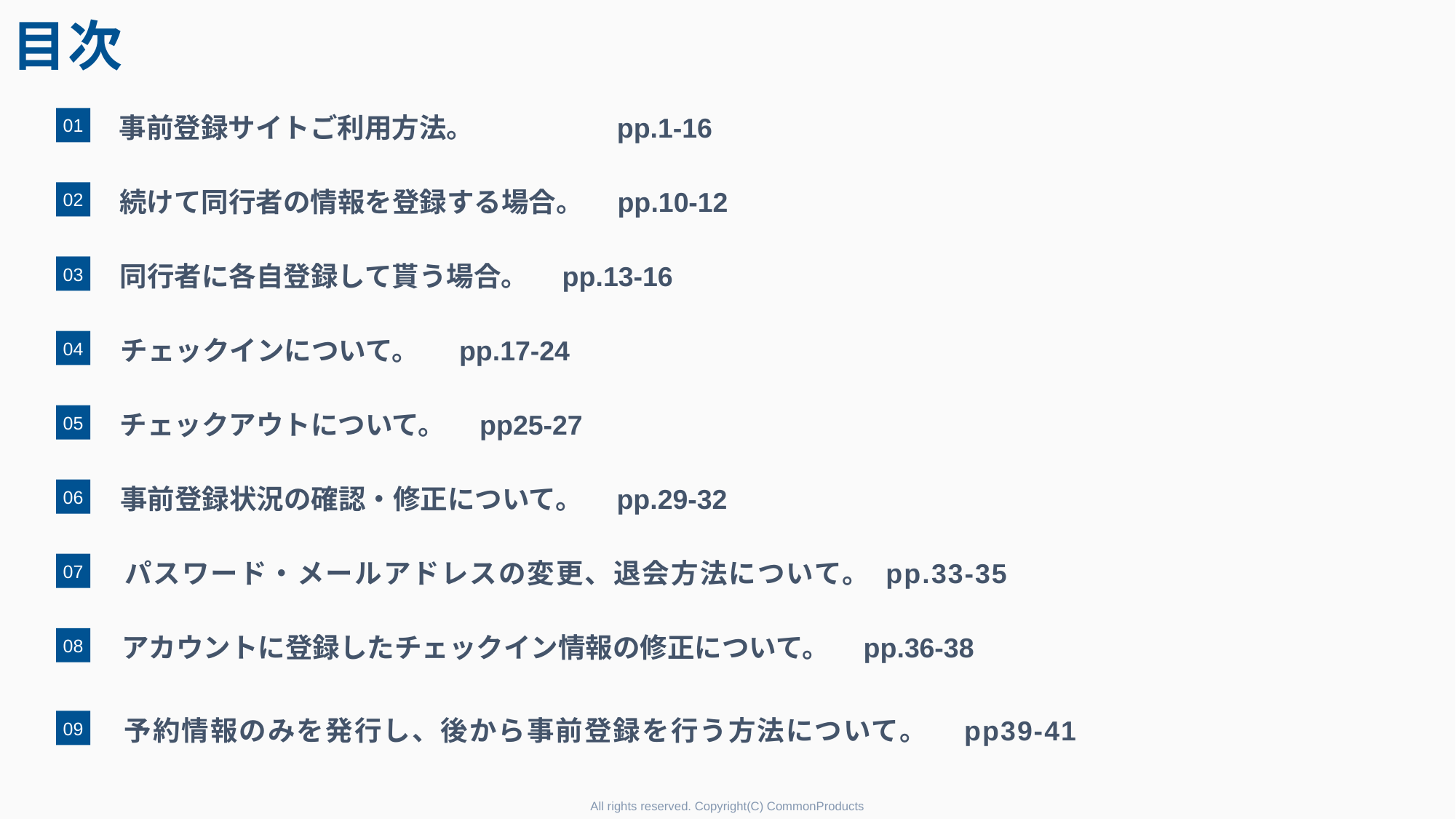

目次
事前登録サイトご利用方法。　　　　　pp.1-16
01
続けて同行者の情報を登録する場合。　pp.10-12
02
同行者に各自登録して貰う場合。　pp.13-16
03
チェックインについて。 　pp.17-24
04
チェックアウトについて。　pp25-27
05
事前登録状況の確認・修正について。　pp.29-32
06
パスワード・メールアドレスの変更、退会方法について。 pp.33-35
07
アカウントに登録したチェックイン情報の修正について。　pp.36-38
08
予約情報のみを発行し、後から事前登録を行う方法について。　pp39-41
09